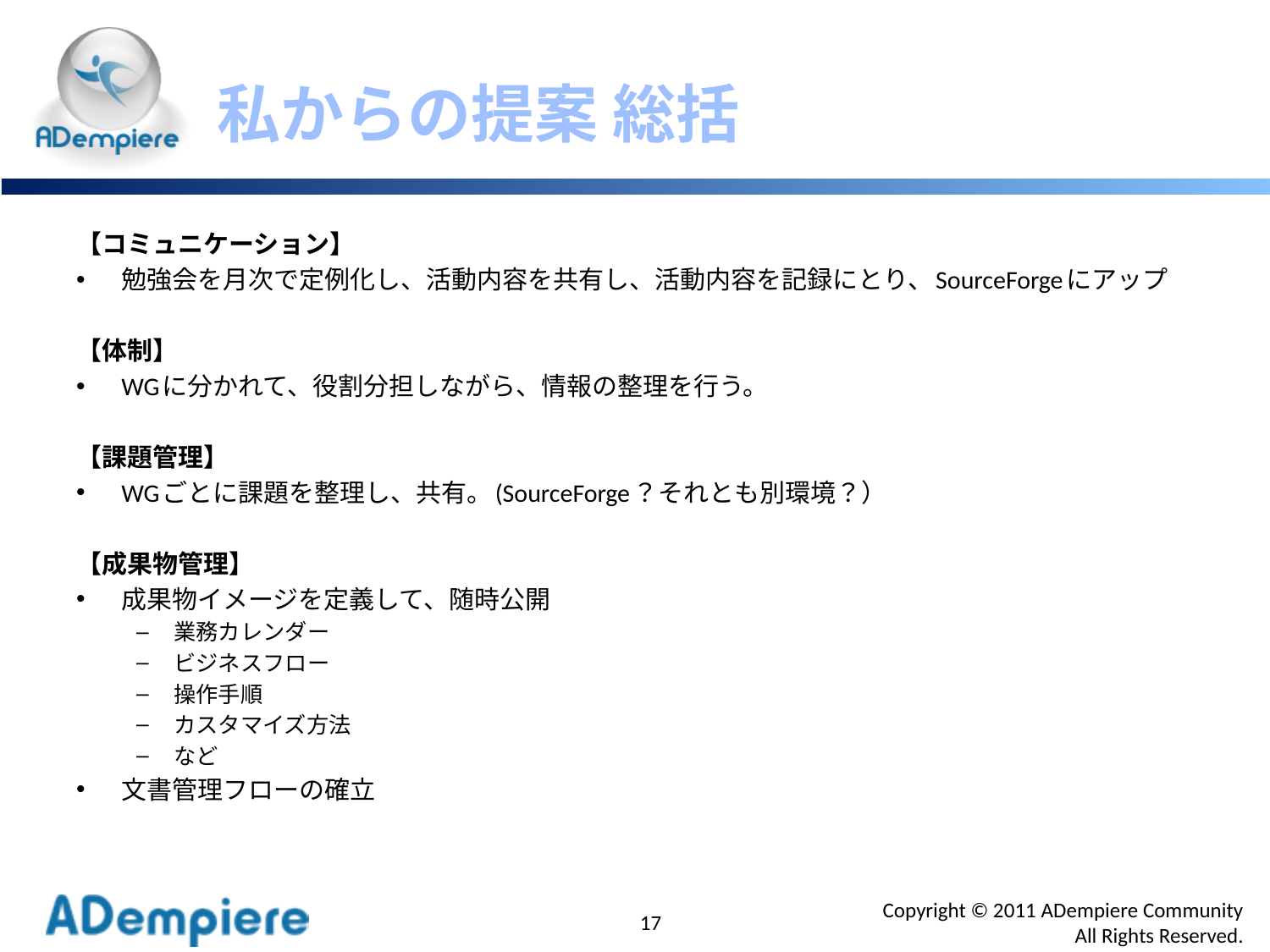

# 私からの提案 総括
【コミュニケーション】
勉強会を月次で定例化し、活動内容を共有し、活動内容を記録にとり、SourceForgeにアップ

【体制】
WGに分かれて、役割分担しながら、情報の整理を行う。

【課題管理】
WGごとに課題を整理し、共有。(SourceForge？それとも別環境？）

【成果物管理】
成果物イメージを定義して、随時公開
業務カレンダー
ビジネスフロー
操作手順
カスタマイズ方法
など
文書管理フローの確立